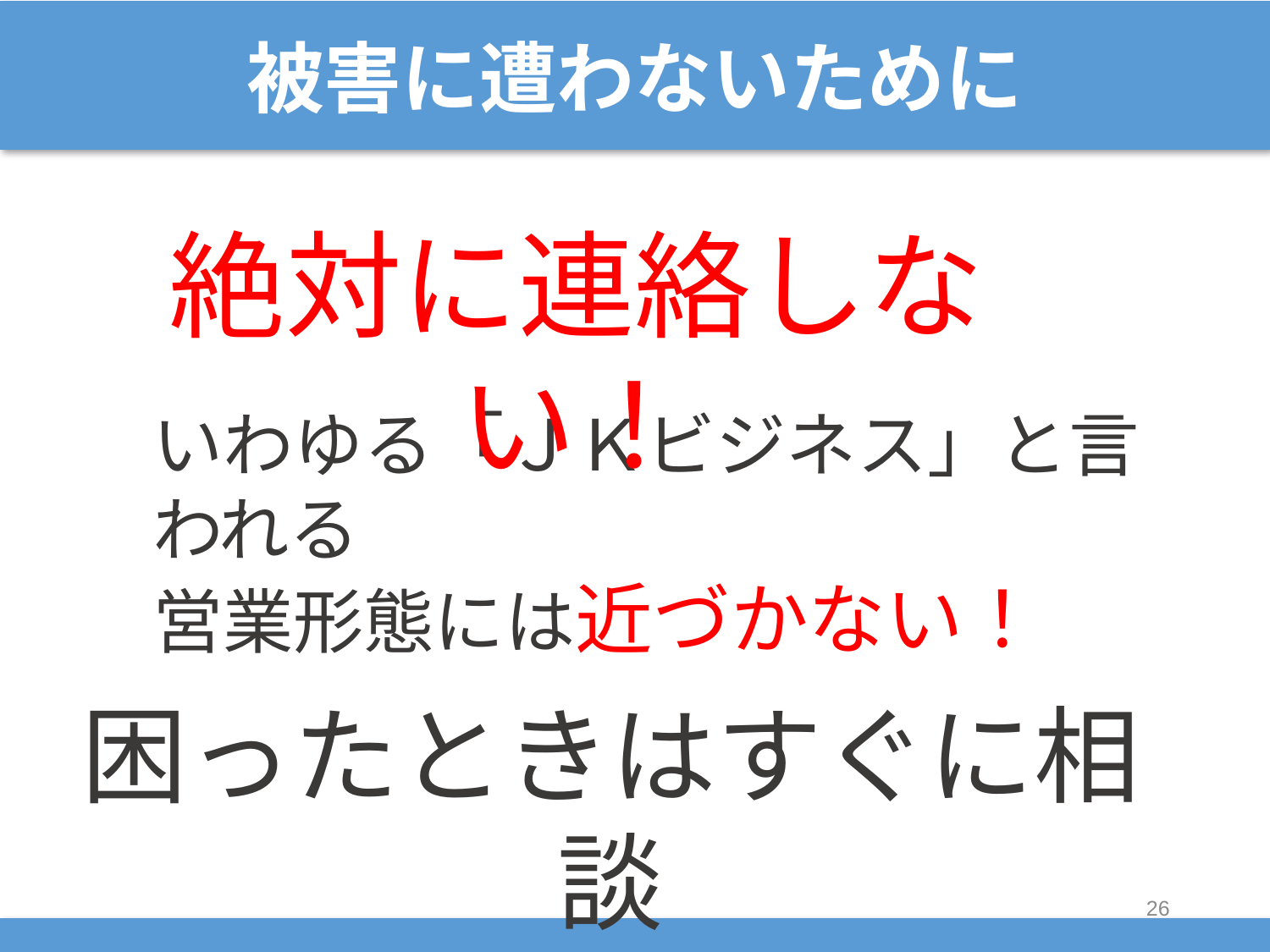

被害に遭わないために
絶対に連絡しない！
いわゆる「ＪＫビジネス」と言われる
営業形態には近づかない！
困ったときはすぐに相談
26